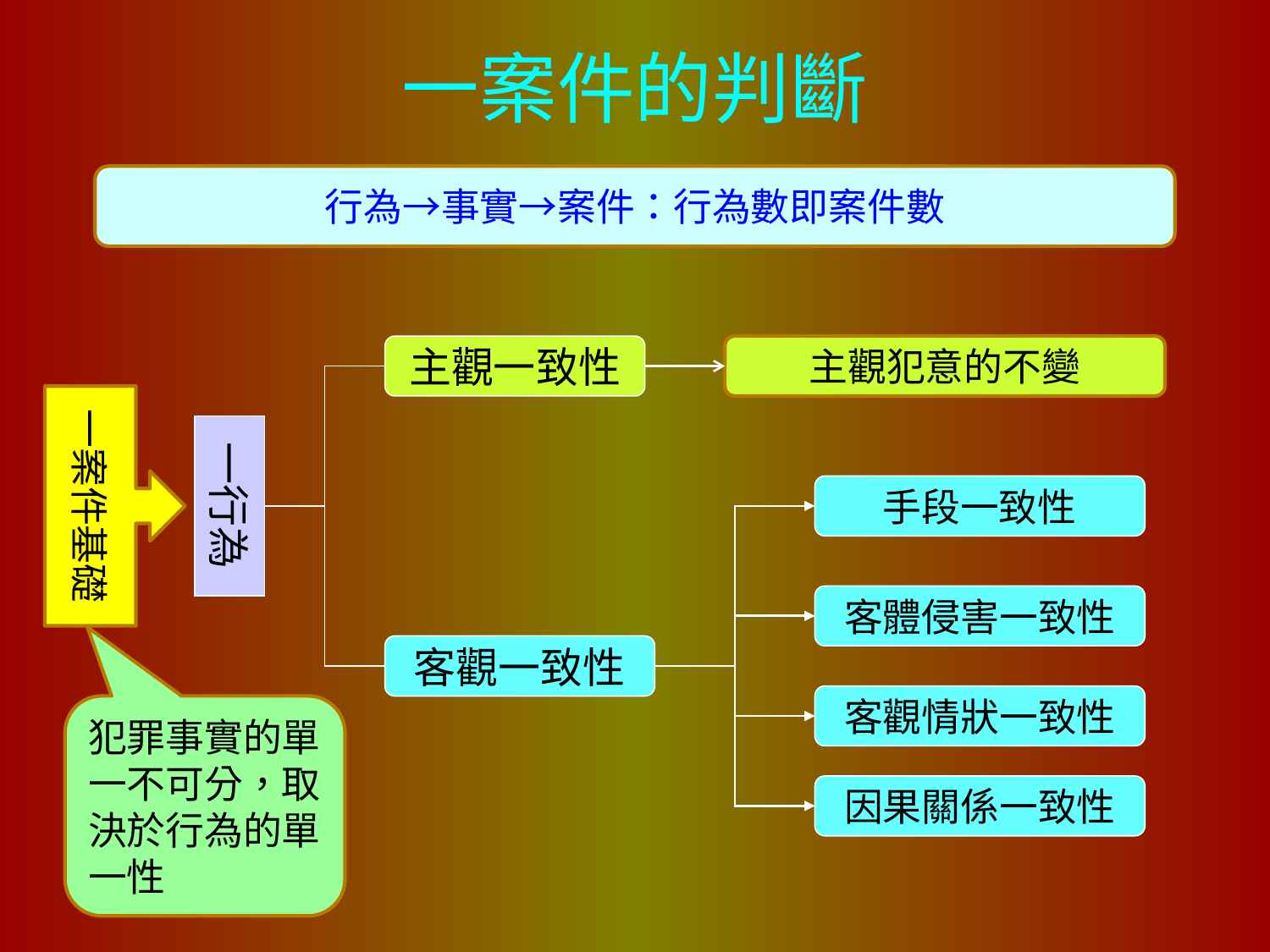

# 一案件的判斷
行為→事實→案件：行為數即案件數
主觀一致性
主觀犯意的不變
一案件基礎
一行為
手段一致性
客體侵害一致性
客觀一致性
客觀情狀一致性
犯罪事實的單一不可分，取決於行為的單一性
因果關係一致性